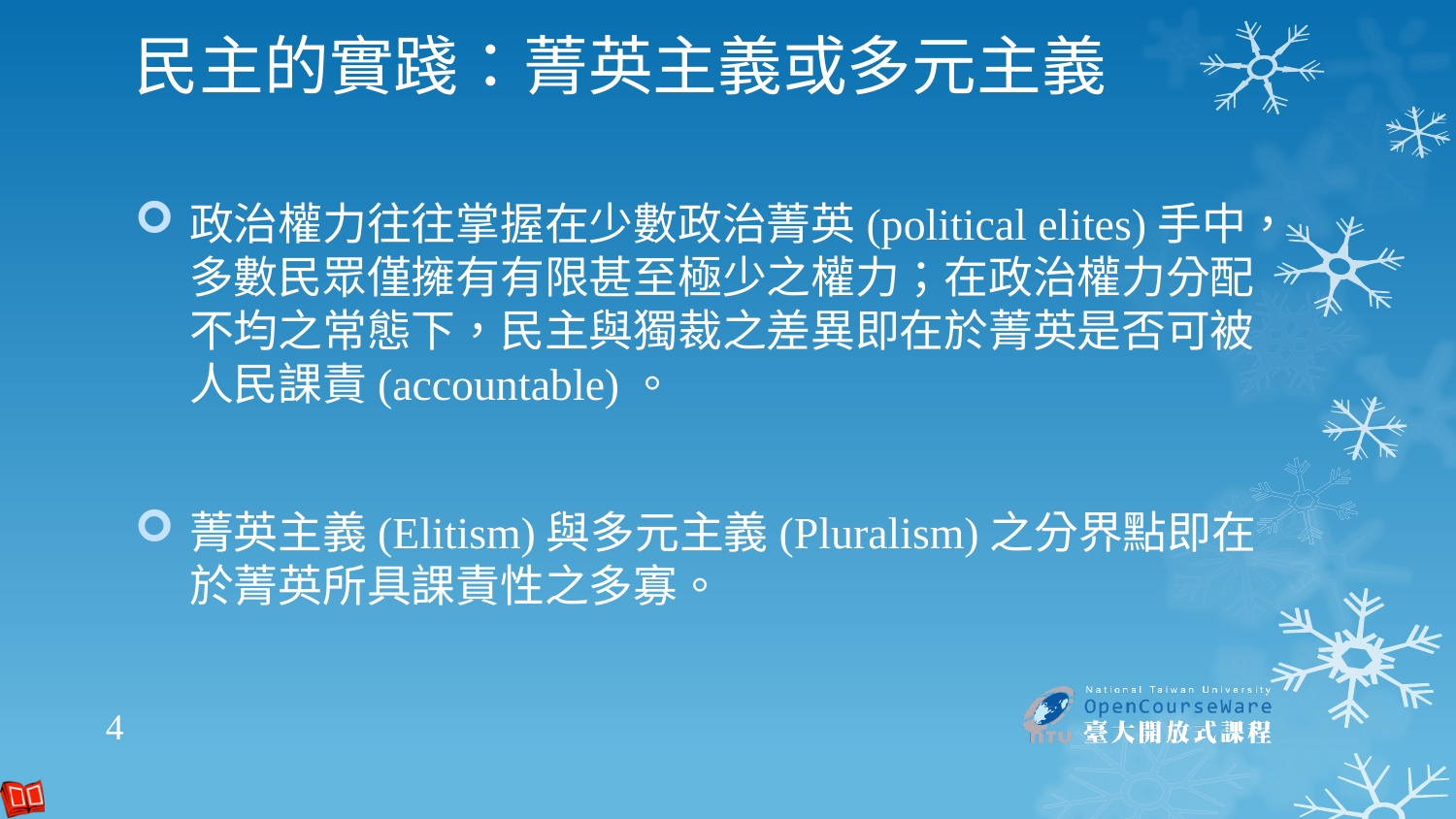

# 民主的實踐：菁英主義或多元主義
政治權力往往掌握在少數政治菁英(political elites)手中，多數民眾僅擁有有限甚至極少之權力；在政治權力分配不均之常態下，民主與獨裁之差異即在於菁英是否可被人民課責(accountable)。

菁英主義(Elitism)與多元主義(Pluralism)之分界點即在於菁英所具課責性之多寡。
4